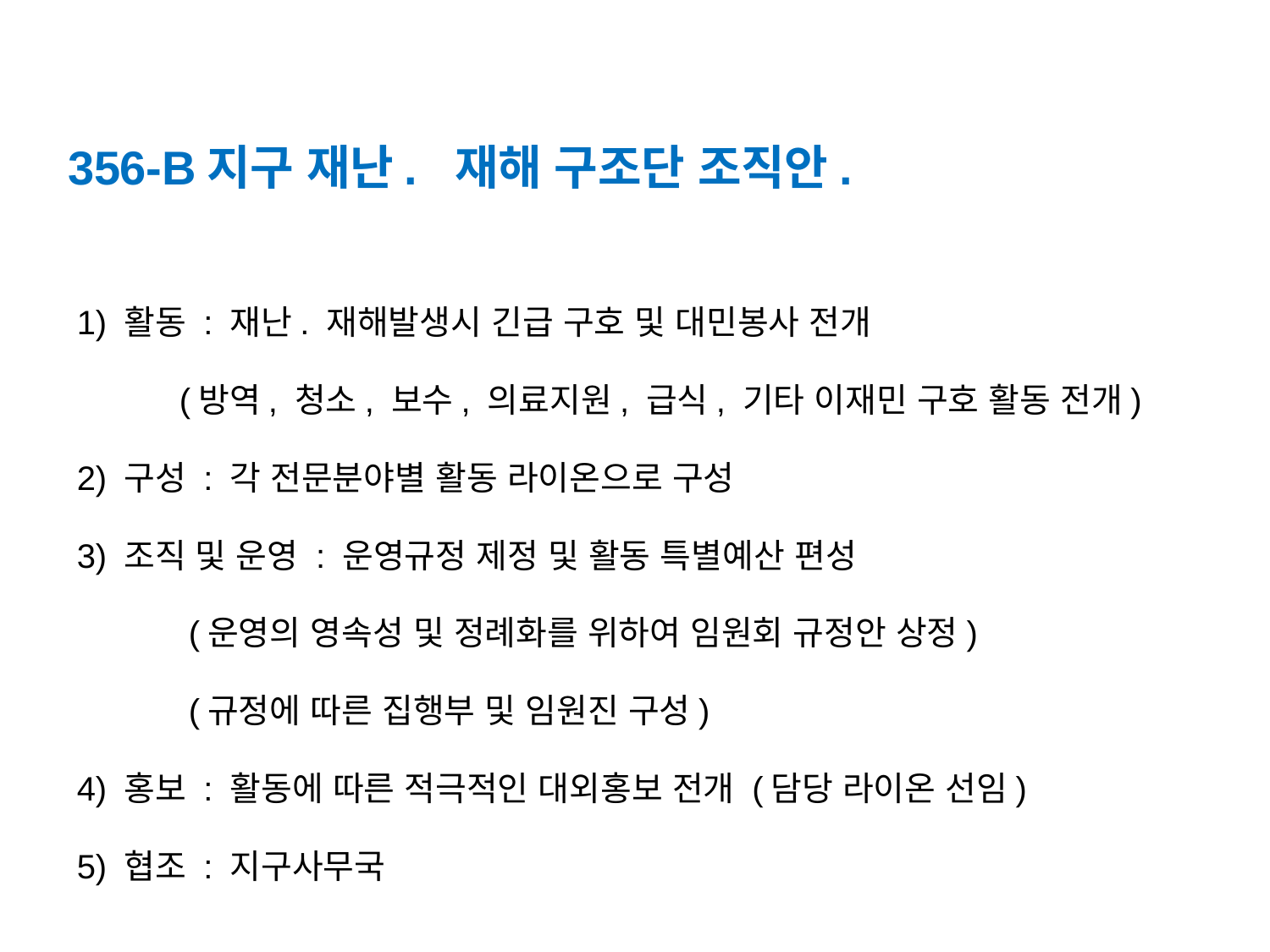

356-B지구 재난.  재해 구조단 조직안.

 1) 활동 : 재난. 재해발생시 긴급 구호 및 대민봉사 전개
            (방역, 청소, 보수, 의료지원, 급식, 기타 이재민 구호 활동 전개)
 2) 구성 : 각 전문분야별 활동 라이온으로 구성
 3) 조직 및 운영 : 운영규정 제정 및 활동 특별예산 편성
             (운영의 영속성 및 정례화를 위하여 임원회 규정안 상정)
             (규정에 따른 집행부 및 임원진 구성)
 4) 홍보 : 활동에 따른 적극적인 대외홍보 전개 (담당 라이온 선임)
 5) 협조 : 지구사무국